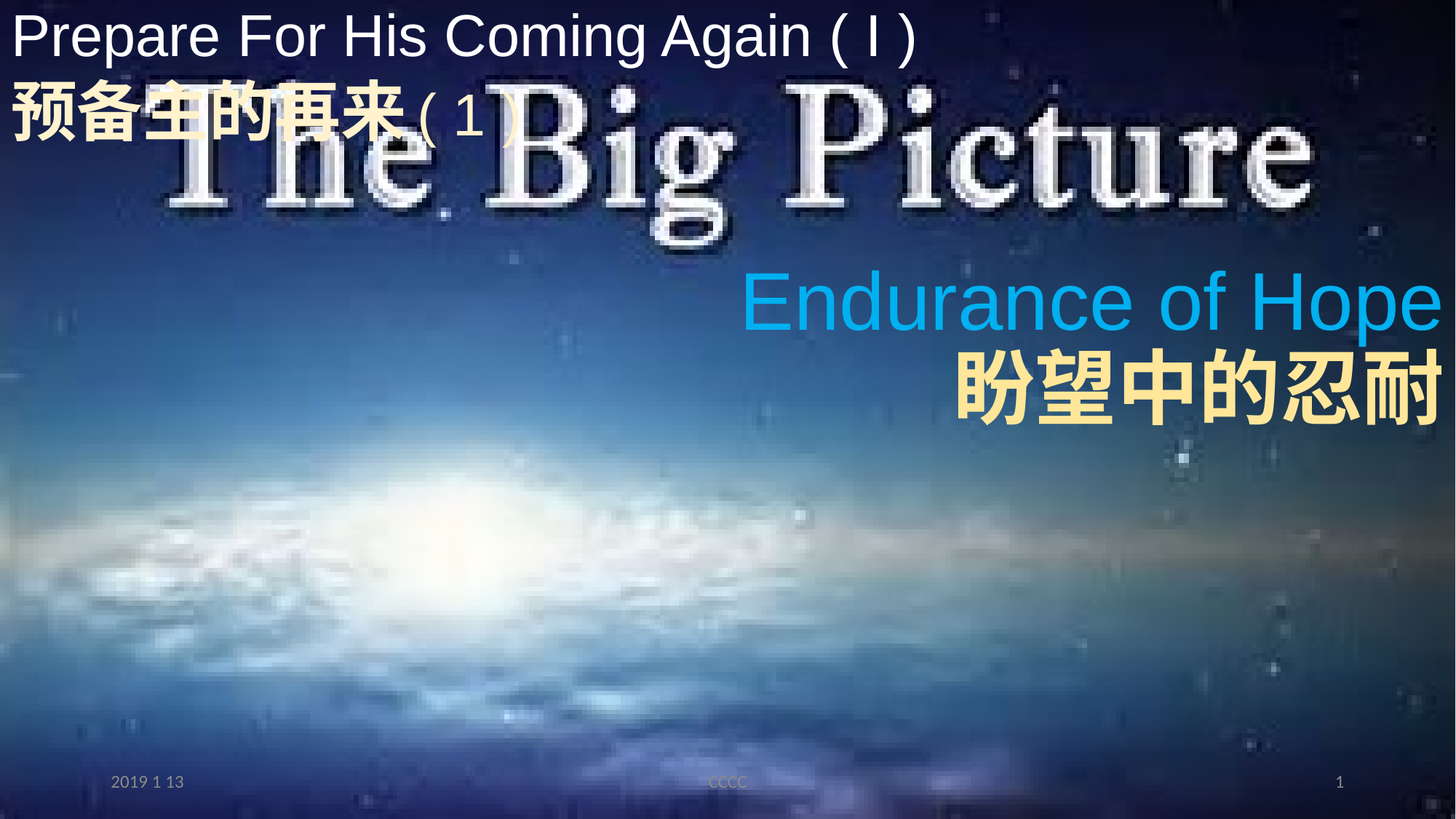

# Prepare For His Coming Again ( I ) 预备主的再来( 1 )
Endurance of Hope
盼望中的忍耐
2019 1 13
CCCC
1